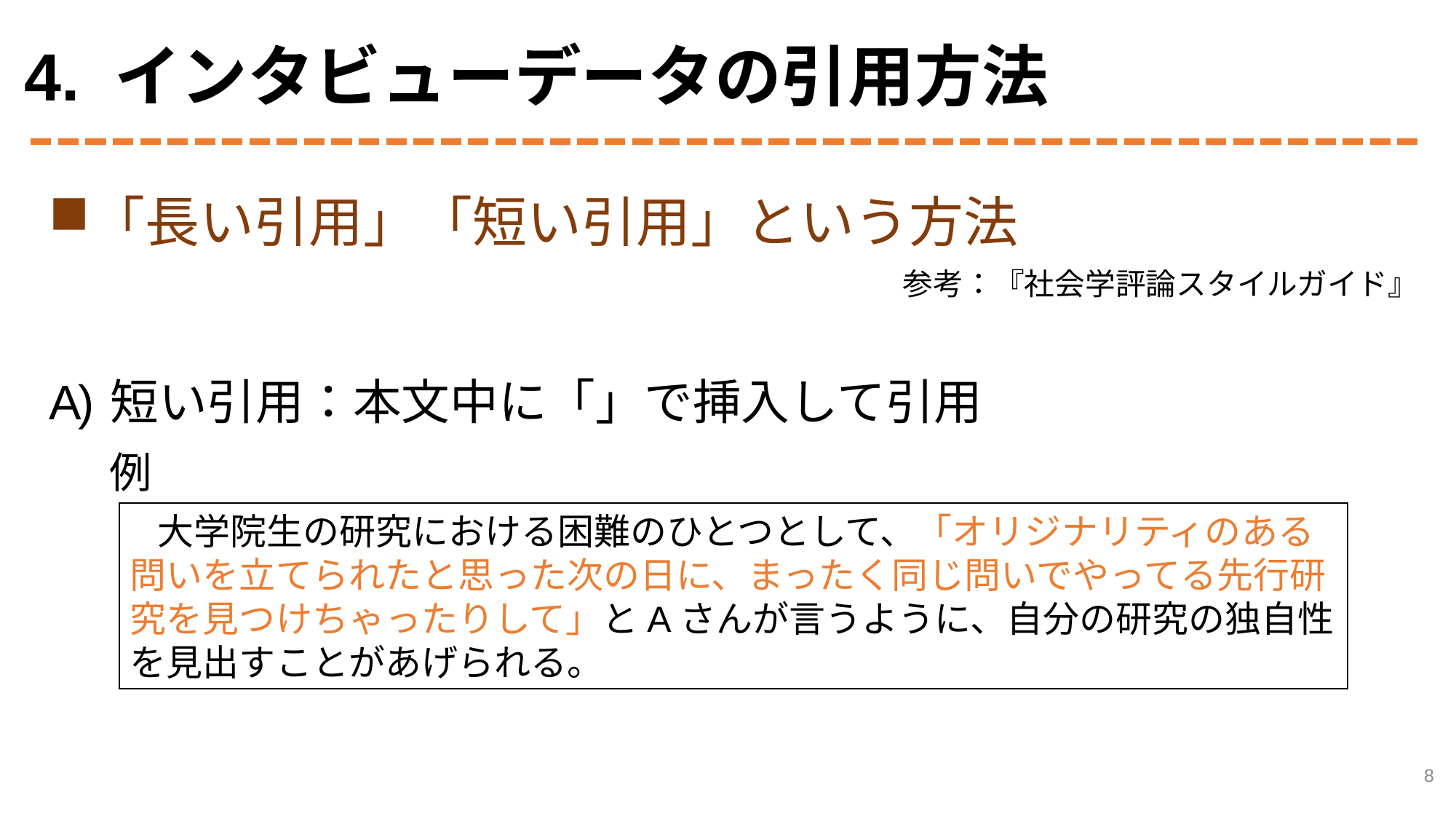

# 4. インタビューデータの引用方法
「長い引用」「短い引用」という方法
　　　　　　　　　　　　　　　　　　　　　　　　　参考：『社会学評論スタイルガイド』

短い引用：本文中に「」で挿入して引用

例
　大学院生の研究における困難のひとつとして、「オリジナリティのある問いを立てられたと思った次の日に、まったく同じ問いでやってる先行研究を見つけちゃったりして」とAさんが言うように、自分の研究の独自性を見出すことがあげられる。
8